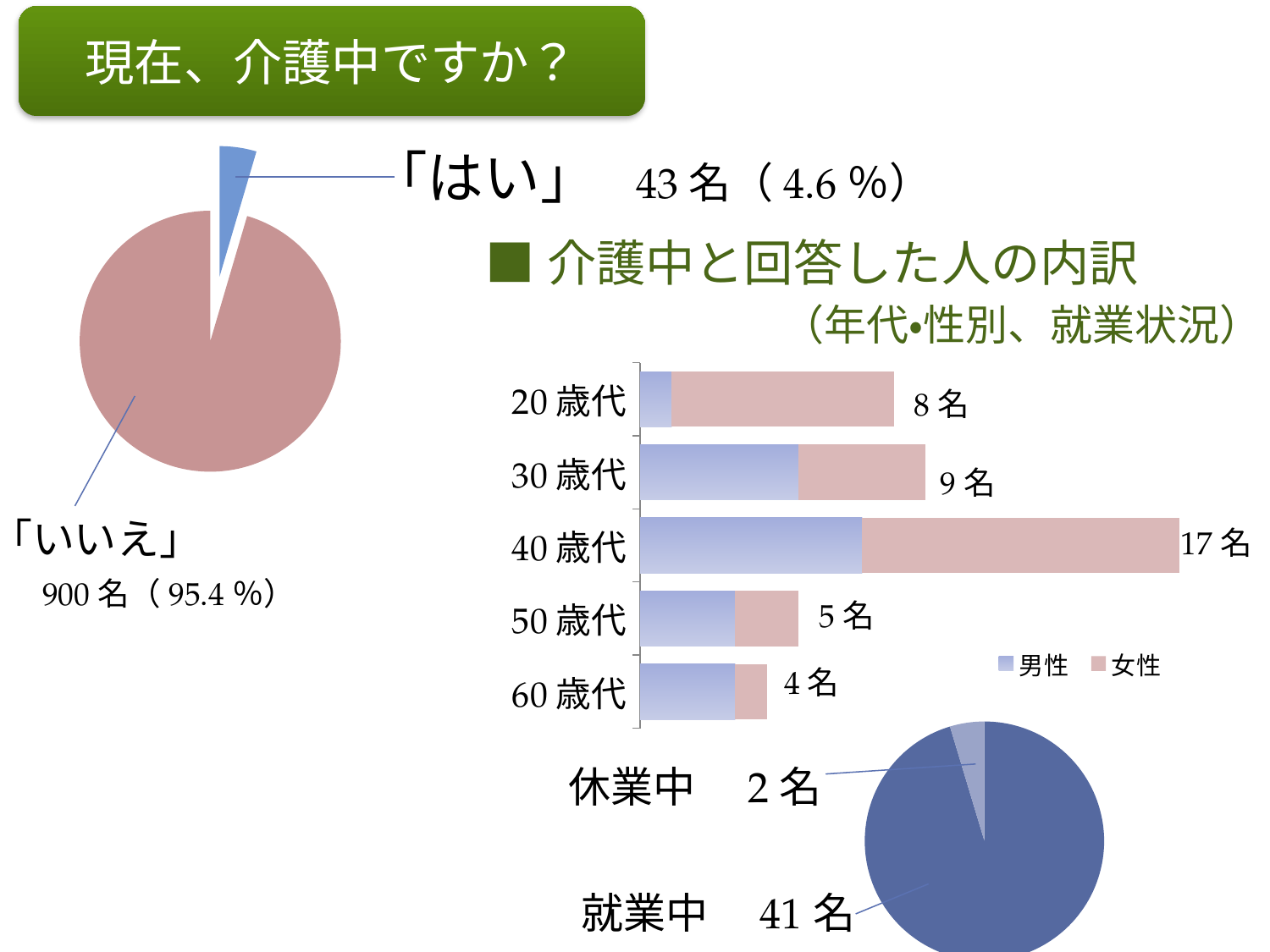

現在、介護中ですか？
「はい」　43名（4.6％）

### Chart

| Category | 列1 |
|---|---|
| 第 1 四半期 | 43.0 |
| 第 2 四半期 | 900.0 |
■介護中と回答した人の内訳
　　　　　　（年代・性別、就業状況）

### Chart

| Category | 男性 | 女性 |
|---|---|---|
| 60歳代 | 3.0 | 1.0 |
| 50歳代 | 3.0 | 2.0 |
| 40歳代 | 7.0 | 10.0 |
| 30歳代 | 5.0 | 4.0 |
| 20歳代 | 1.0 | 7.0 |
8名
9名
「いいえ」
　900名（95.4％）
17名
5名
4名

### Chart

| Category |  |
|---|---|
| 就業中 | 41.0 |
| 就業なし | 2.0 |
休業中　2名
就業中　41名